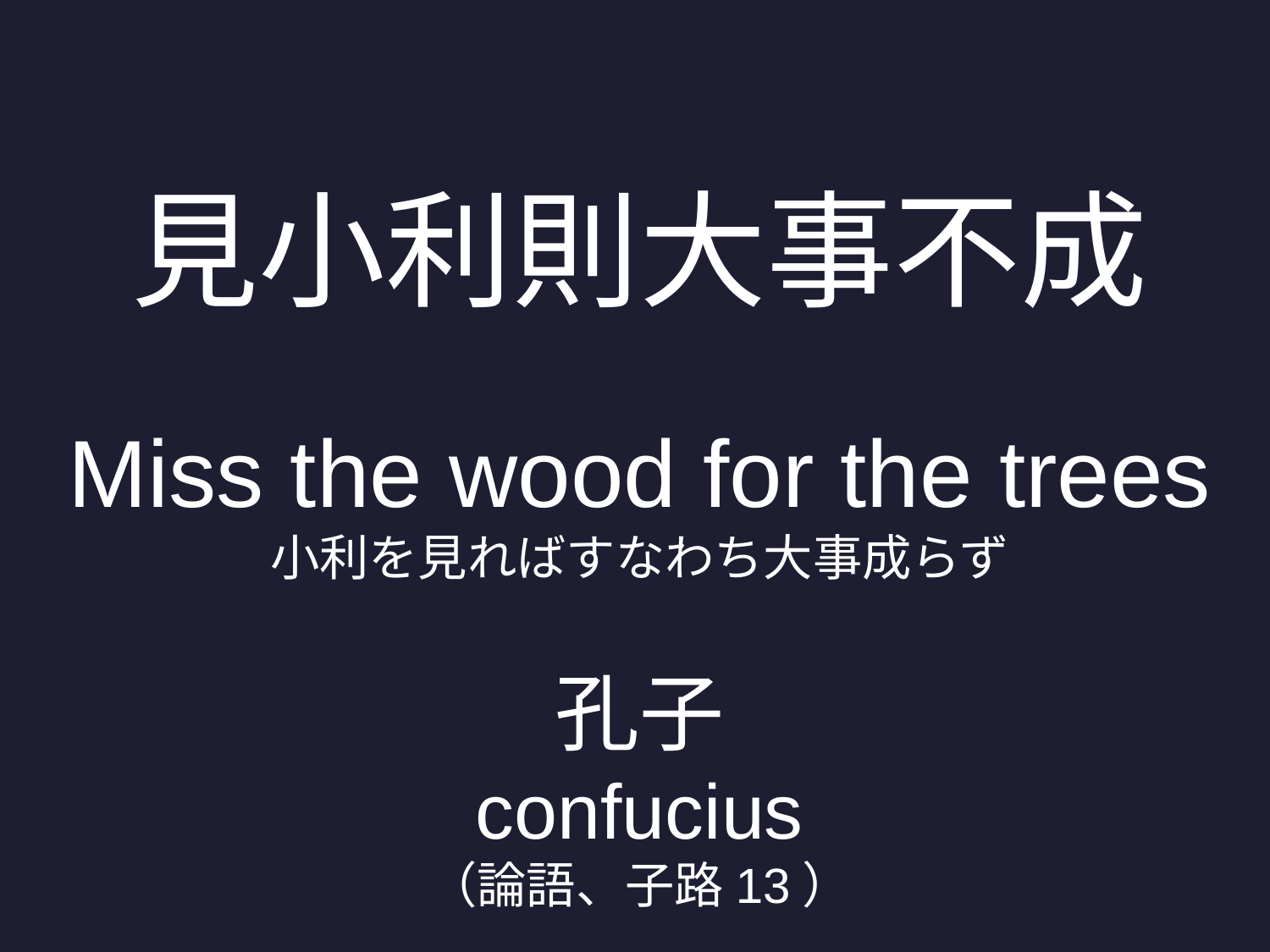

見小利則大事不成
Miss the wood for the trees
小利を見ればすなわち大事成らず
孔子
confucius
（論語、子路13）